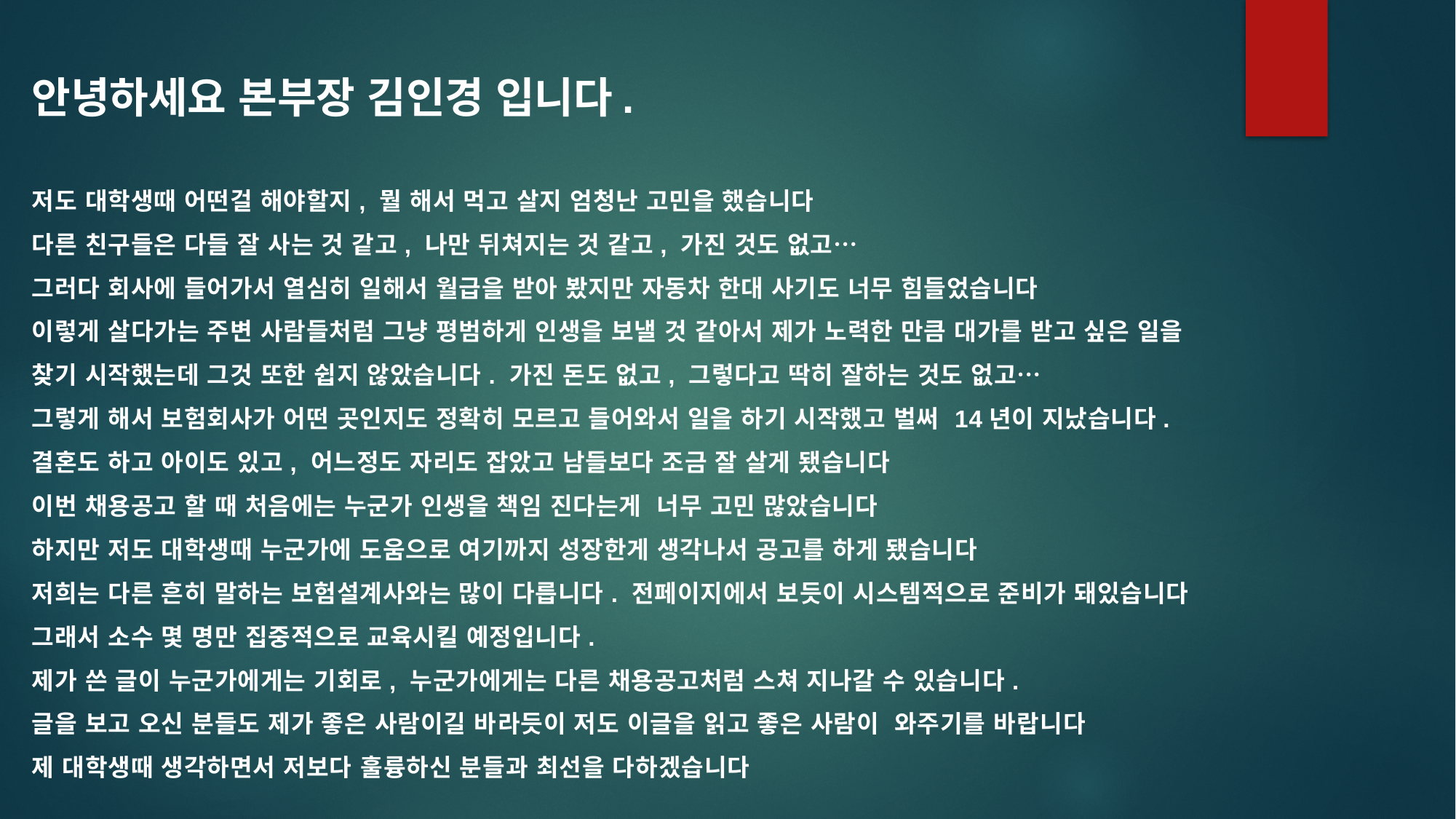

안녕하세요 본부장 김인경 입니다.

저도 대학생때 어떤걸 해야할지, 뭘 해서 먹고 살지 엄청난 고민을 했습니다
다른 친구들은 다들 잘 사는 것 같고, 나만 뒤쳐지는 것 같고, 가진 것도 없고…
그러다 회사에 들어가서 열심히 일해서 월급을 받아 봤지만 자동차 한대 사기도 너무 힘들었습니다
이렇게 살다가는 주변 사람들처럼 그냥 평범하게 인생을 보낼 것 같아서 제가 노력한 만큼 대가를 받고 싶은 일을
찾기 시작했는데 그것 또한 쉽지 않았습니다. 가진 돈도 없고, 그렇다고 딱히 잘하는 것도 없고…
그렇게 해서 보험회사가 어떤 곳인지도 정확히 모르고 들어와서 일을 하기 시작했고 벌써 14년이 지났습니다.
결혼도 하고 아이도 있고, 어느정도 자리도 잡았고 남들보다 조금 잘 살게 됐습니다
이번 채용공고 할 때 처음에는 누군가 인생을 책임 진다는게  너무 고민 많았습니다
하지만 저도 대학생때 누군가에 도움으로 여기까지 성장한게 생각나서 공고를 하게 됐습니다
저희는 다른 흔히 말하는 보험설계사와는 많이 다릅니다. 전페이지에서 보듯이 시스템적으로 준비가 돼있습니다
그래서 소수 몇 명만 집중적으로 교육시킬 예정입니다.
제가 쓴 글이 누군가에게는 기회로, 누군가에게는 다른 채용공고처럼 스쳐 지나갈 수 있습니다.
글을 보고 오신 분들도 제가 좋은 사람이길 바라듯이 저도 이글을 읽고 좋은 사람이  와주기를 바랍니다
제 대학생때 생각하면서 저보다 훌륭하신 분들과 최선을 다하겠습니다